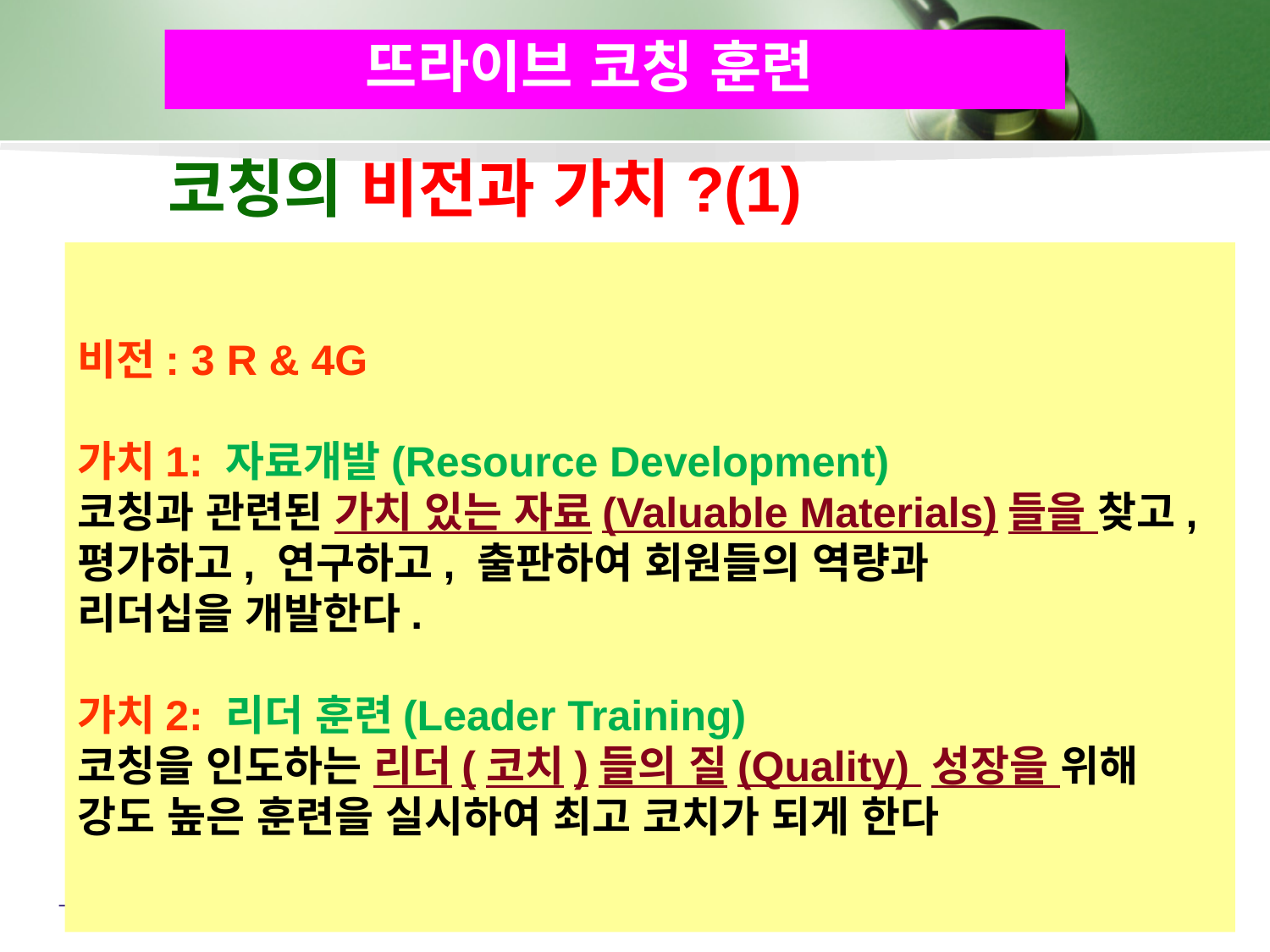

뜨라이브 코칭 훈련
# 코칭의 비전과 가치?(1)

비전: 3 R & 4G

가치1: 자료개발(Resource Development)
코칭과 관련된 가치 있는 자료(Valuable Materials)들을 찾고, 평가하고, 연구하고, 출판하여 회원들의 역량과
리더십을 개발한다.

가치2: 리더 훈련(Leader Training)
코칭을 인도하는 리더(코치)들의 질(Quality) 성장을 위해 강도 높은 훈련을 실시하여 최고 코치가 되게 한다